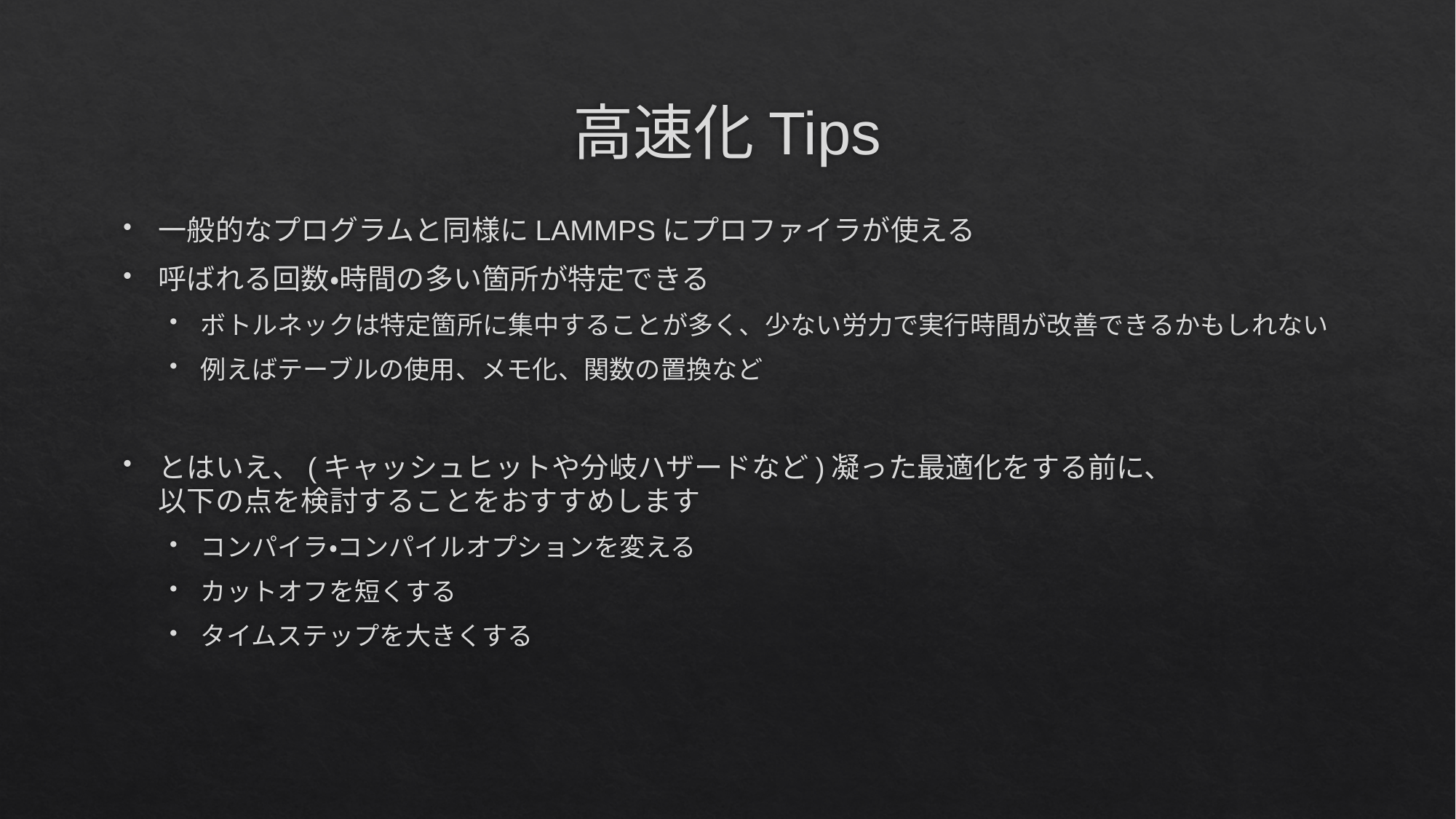

# 高速化Tips
一般的なプログラムと同様にLAMMPSにプロファイラが使える
呼ばれる回数・時間の多い箇所が特定できる
ボトルネックは特定箇所に集中することが多く、少ない労力で実行時間が改善できるかもしれない
例えばテーブルの使用、メモ化、関数の置換など

とはいえ、(キャッシュヒットや分岐ハザードなど)凝った最適化をする前に、
以下の点を検討することをおすすめします
コンパイラ・コンパイルオプションを変える
カットオフを短くする
タイムステップを大きくする